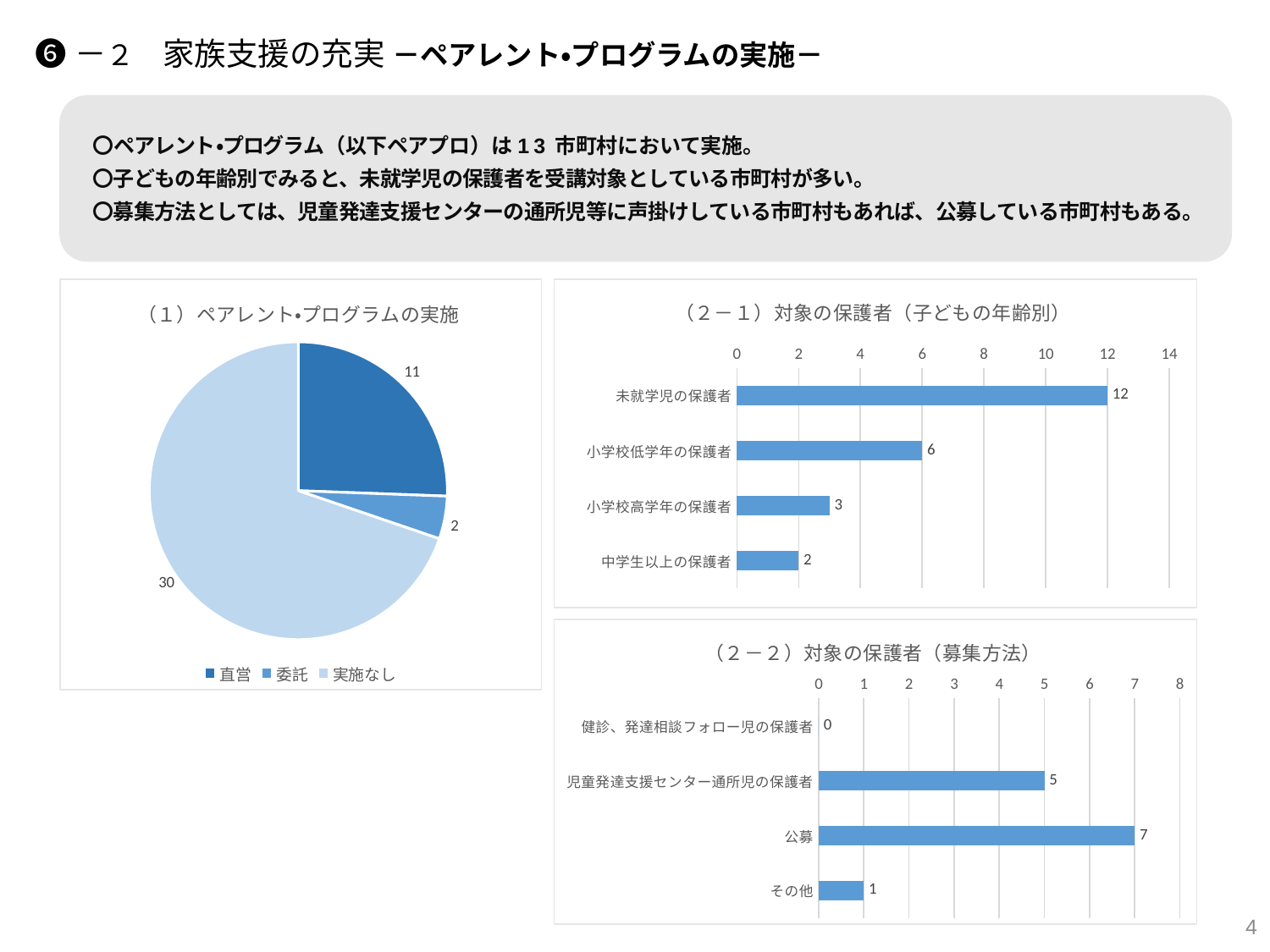

❻－２　家族支援の充実 －ペアレント・プログラムの実施－
〇ペアレント•プログラム（以下ペアプロ）は13市町村において実施。
〇子どもの年齢別でみると、未就学児の保護者を受講対象としている市町村が多い。
〇募集方法としては、児童発達支援センターの通所児等に声掛けしている市町村もあれば、公募している市町村もある。

### Chart: （１）ペアレント・プログラムの実施

| Category |  |
|---|---|
| 直営 | 11.0 |
| 委託 | 2.0 |
| 実施なし | 30.0 |

### Chart: （２－１）対象の保護者（子どもの年齢別）

| Category |  |
|---|---|
| 未就学児の保護者 | 12.0 |
| 小学校低学年の保護者 | 6.0 |
| 小学校高学年の保護者 | 3.0 |
| 中学生以上の保護者 | 2.0 |

### Chart: （２－２）対象の保護者（募集方法）

| Category |  |
|---|---|
| 健診、発達相談フォロー児の保護者 | 0.0 |
| 児童発達支援センター通所児の保護者 | 5.0 |
| 公募 | 7.0 |
| その他 | 1.0 |
4